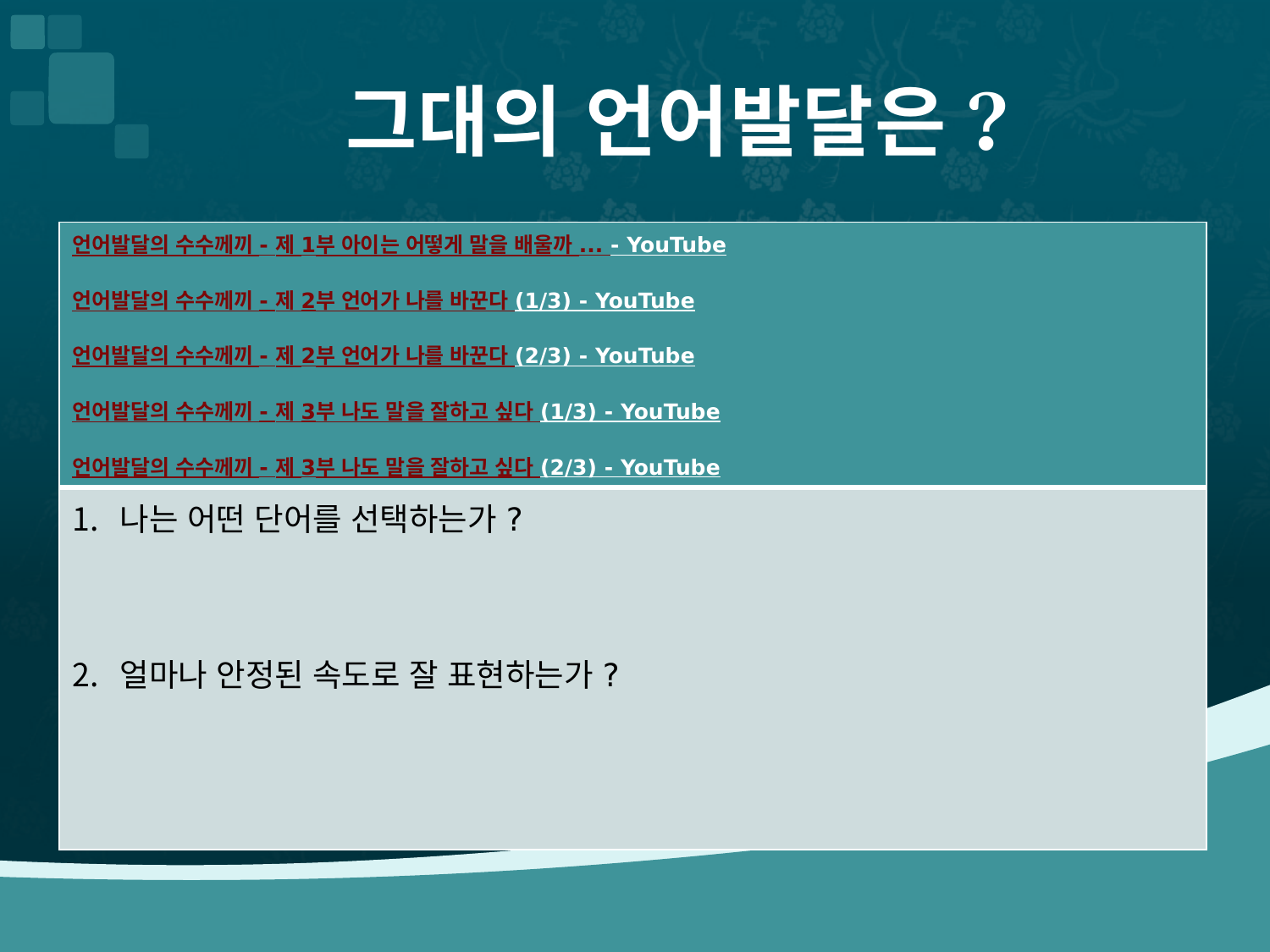

# 그대의 언어발달은?
| 언어발달의 수수께끼 - 제 1부 아이는 어떻게 말을 배울까 ... - YouTube 언어발달의 수수께끼 - 제 2부 언어가 나를 바꾼다 (1/3) - YouTube 언어발달의 수수께끼 - 제 2부 언어가 나를 바꾼다 (2/3) - YouTube 언어발달의 수수께끼 - 제 3부 나도 말을 잘하고 싶다 (1/3) - YouTube 언어발달의 수수께끼 - 제 3부 나도 말을 잘하고 싶다 (2/3) - YouTube |
| --- |
| 나는 어떤 단어를 선택하는가? 얼마나 안정된 속도로 잘 표현하는가? |